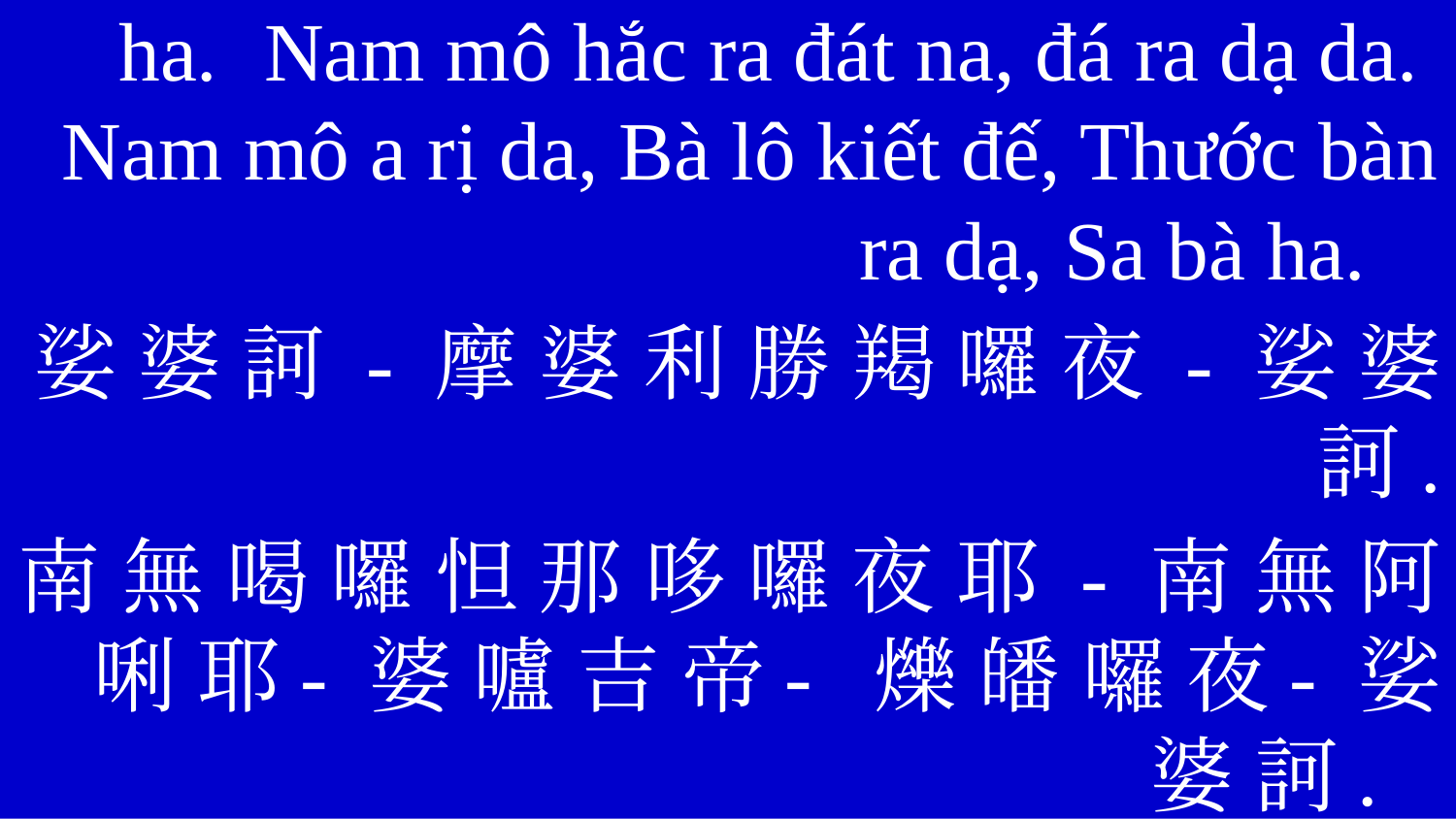

Sa bà ha.  Ma bà lợi thắng yết ra dạ, Sa bà ha.	Nam mô hắc ra đát na, đá ra dạ da.  Nam mô a rị da, Bà lô kiết đế, Thước bàn ra dạ, Sa bà ha.
娑 婆 訶 - 摩 婆 利 勝 羯 囉 夜 - 娑 婆 訶.
南 無 喝 囉 怛 那 哆 囉 夜 耶 - 南 無 阿 唎 耶- 婆 嚧 吉 帝-  爍 皤 囉 夜- 娑 婆 訶.